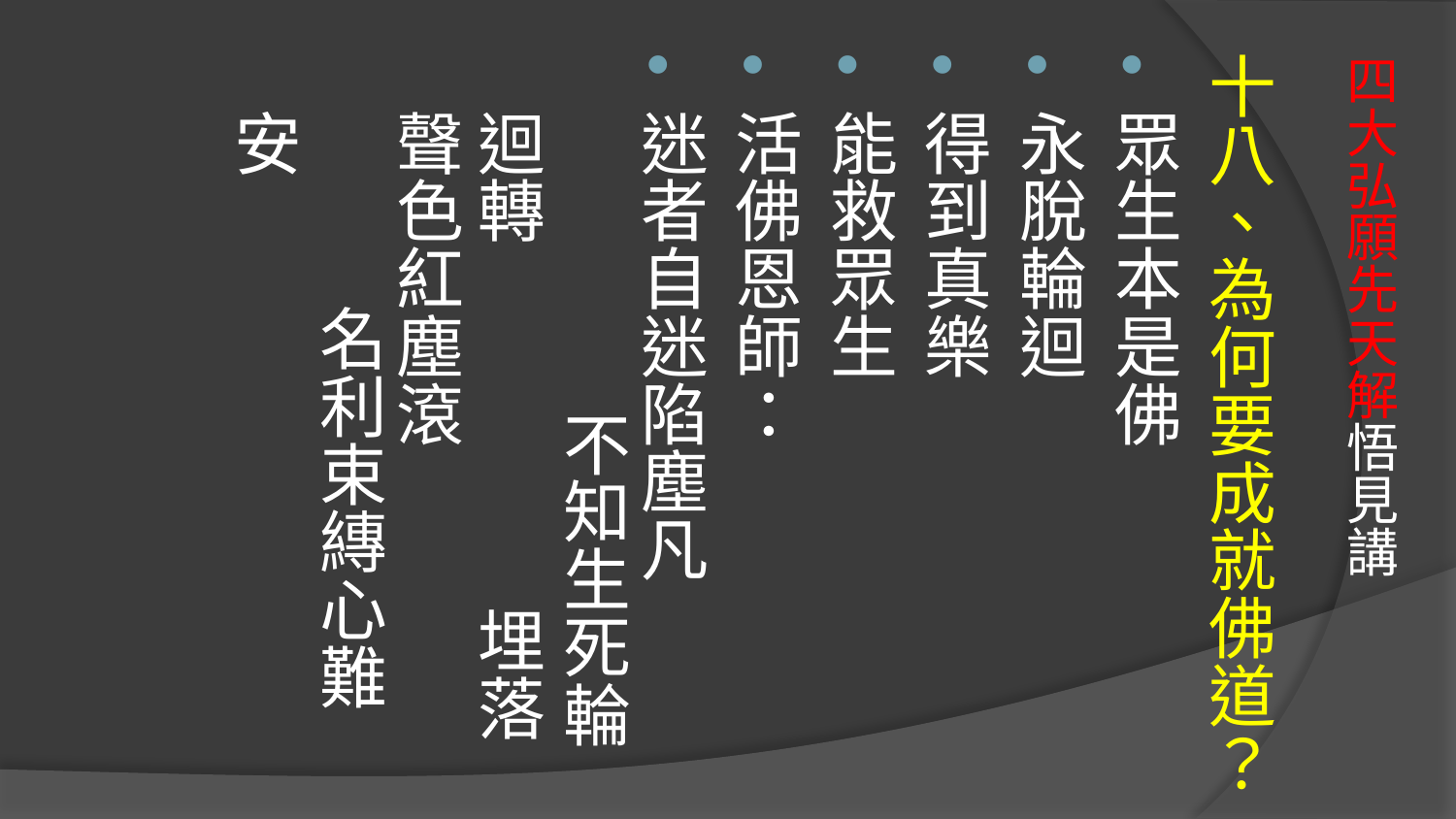

十八、為何要成就佛道？
眾生本是佛
永脫輪迴
得到真樂
能救眾生
活佛恩師：
迷者自迷陷塵凡                                 不知生死輪迴轉                        埋落聲色紅塵滾                                   名利束縳心難安

# 四大弘願先天解悟見講